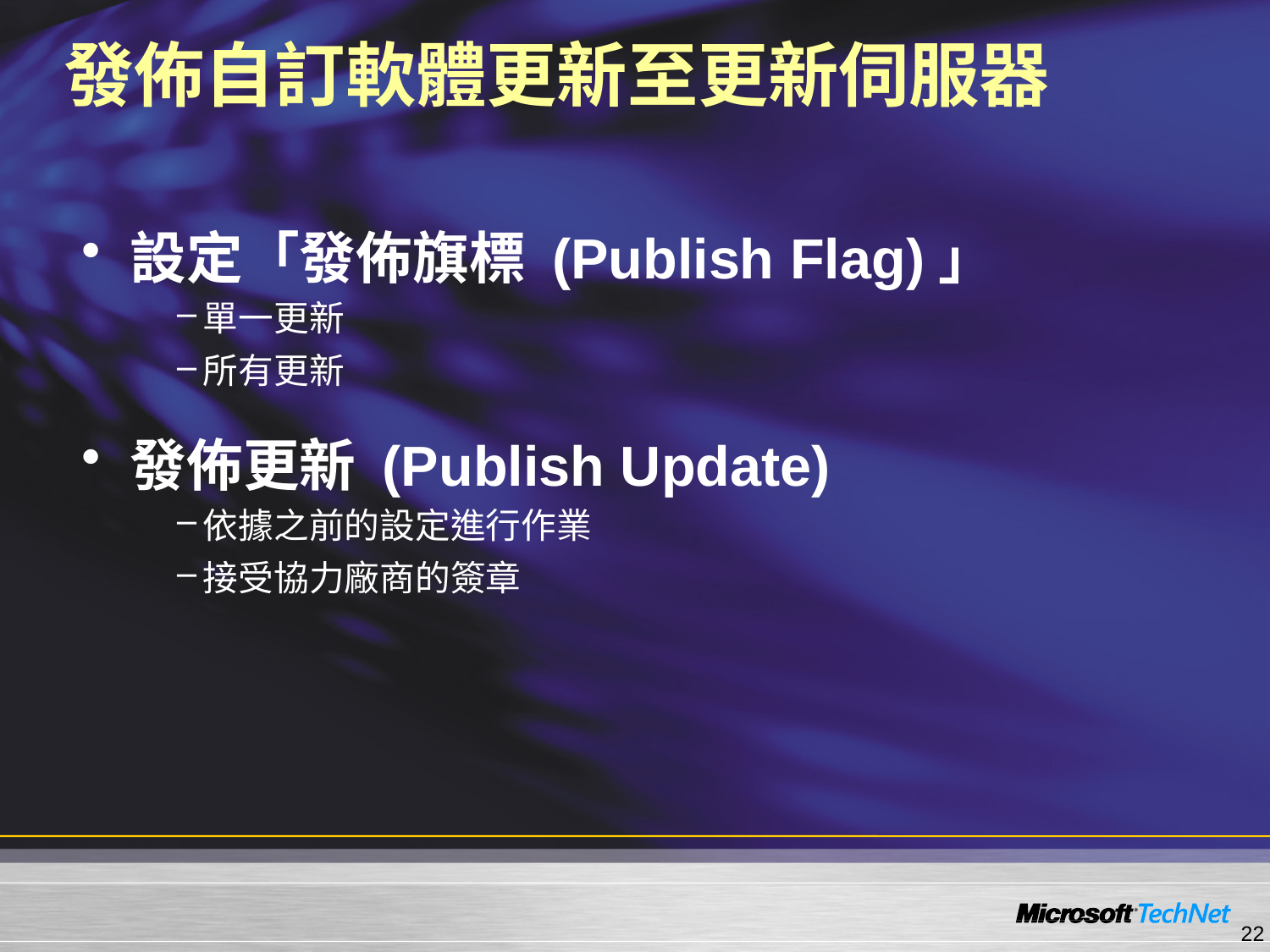

# 發佈自訂軟體更新至更新伺服器
設定「發佈旗標 (Publish Flag)」
單一更新
所有更新
發佈更新 (Publish Update)
依據之前的設定進行作業
接受協力廠商的簽章